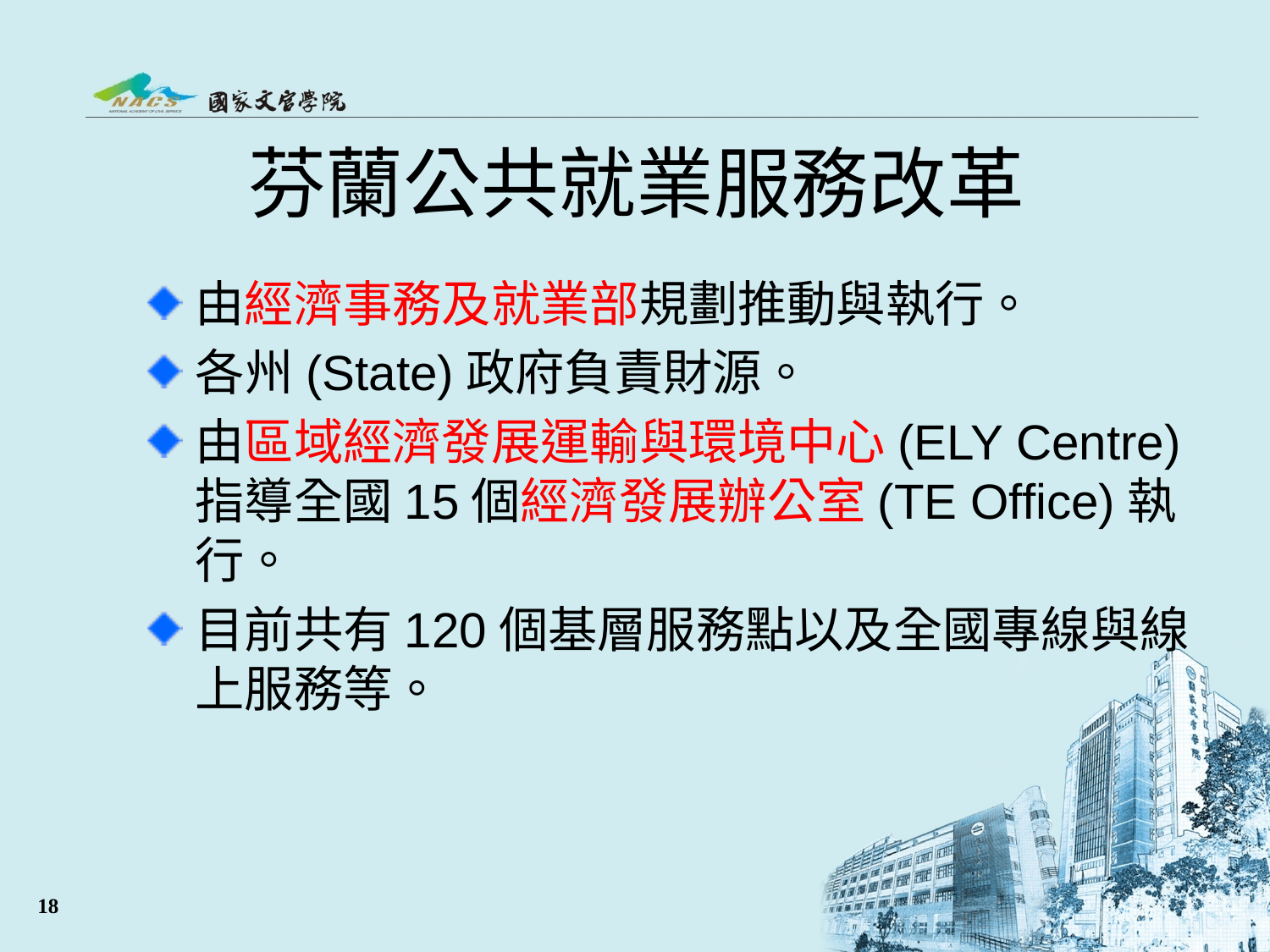

# 芬蘭公共就業服務改革
由經濟事務及就業部規劃推動與執行。
各州(State)政府負責財源。
由區域經濟發展運輸與環境中心(ELY Centre)指導全國15個經濟發展辦公室(TE Office)執行。
目前共有120個基層服務點以及全國專線與線上服務等。